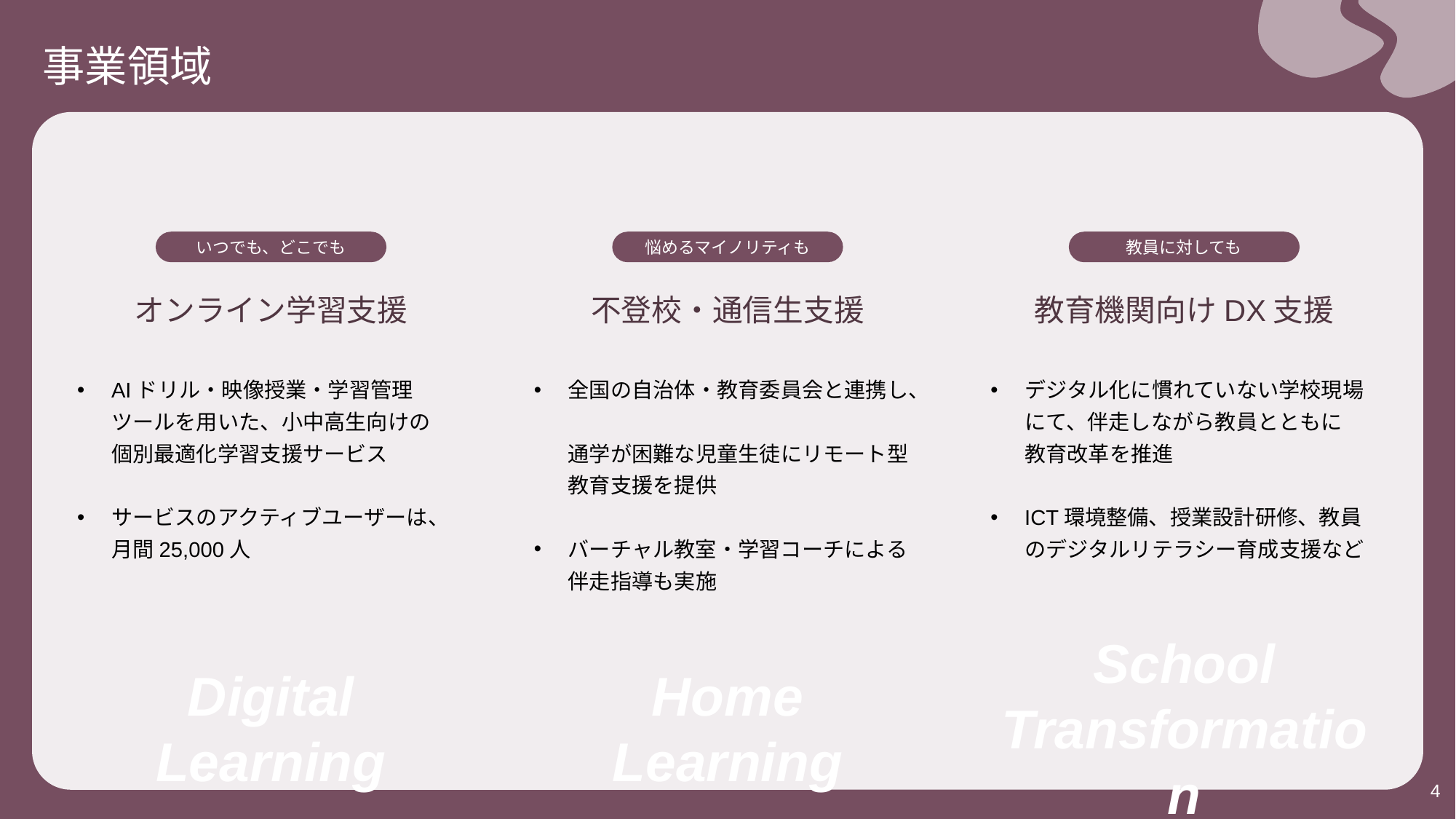

事業領域

いつでも、どこでも
オンライン学習支援
AIドリル・映像授業・学習管理
ツールを用いた、小中高生向けの
個別最適化学習支援サービス
サービスのアクティブユーザーは、
月間25,000人
Digital Learning
悩めるマイノリティも
不登校・通信生支援
全国の自治体・教育委員会と連携し、
通学が困難な児童生徒にリモート型
教育支援を提供
バーチャル教室・学習コーチによる
伴走指導も実施
Home
Learning
教員に対しても
教育機関向けDX支援
デジタル化に慣れていない学校現場
にて、伴走しながら教員とともに
教育改革を推進
ICT環境整備、授業設計研修、教員
のデジタルリテラシー育成支援など
School
Transformation
4